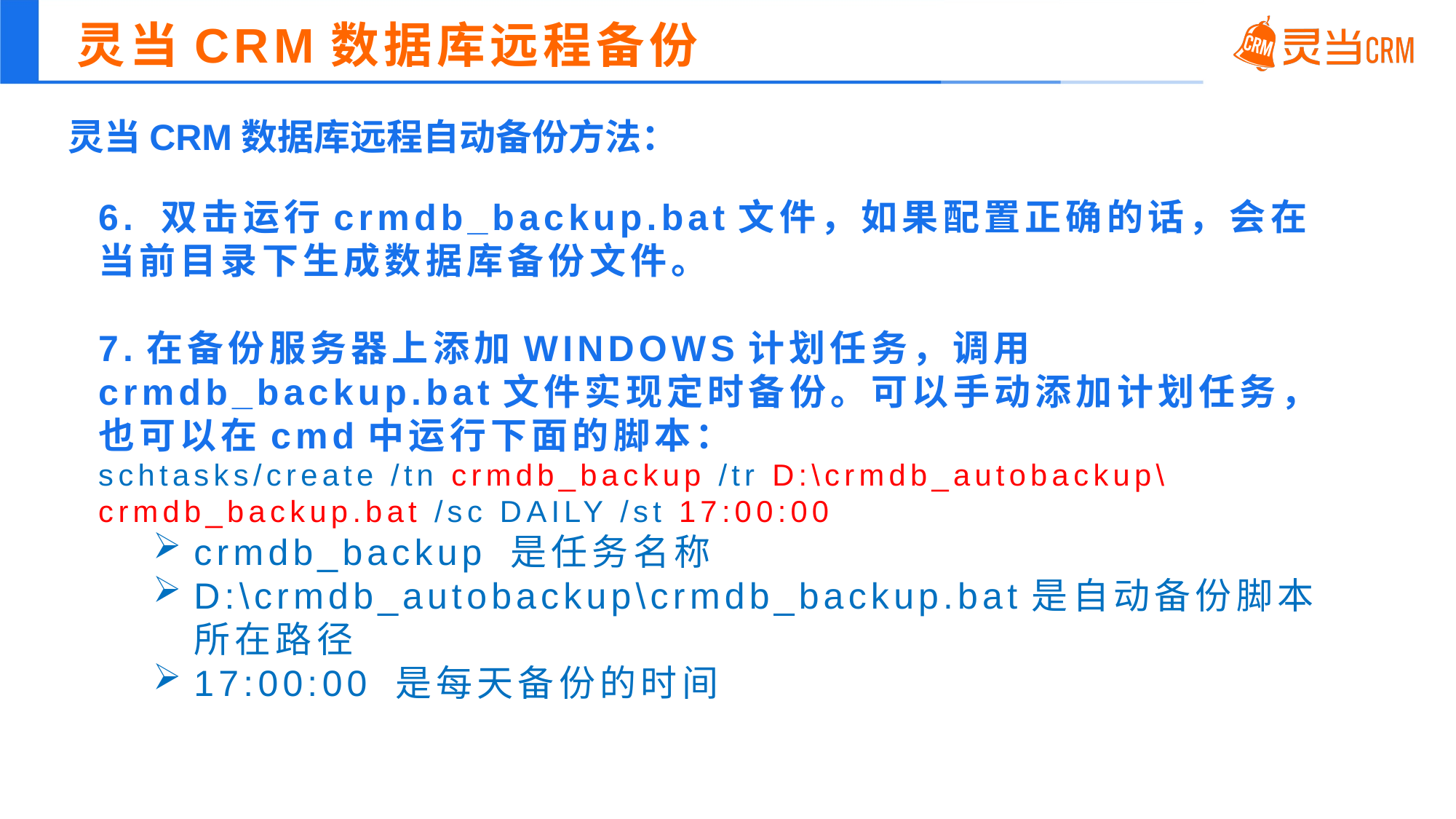

# 灵当CRM数据库远程备份
灵当CRM数据库远程自动备份方法：
6. 双击运行crmdb_backup.bat文件，如果配置正确的话，会在当前目录下生成数据库备份文件。

7.在备份服务器上添加WINDOWS计划任务，调用crmdb_backup.bat文件实现定时备份。可以手动添加计划任务，也可以在cmd中运行下面的脚本：
schtasks/create /tn crmdb_backup /tr D:\crmdb_autobackup\crmdb_backup.bat /sc DAILY /st 17:00:00
crmdb_backup 是任务名称
D:\crmdb_autobackup\crmdb_backup.bat是自动备份脚本所在路径
17:00:00 是每天备份的时间